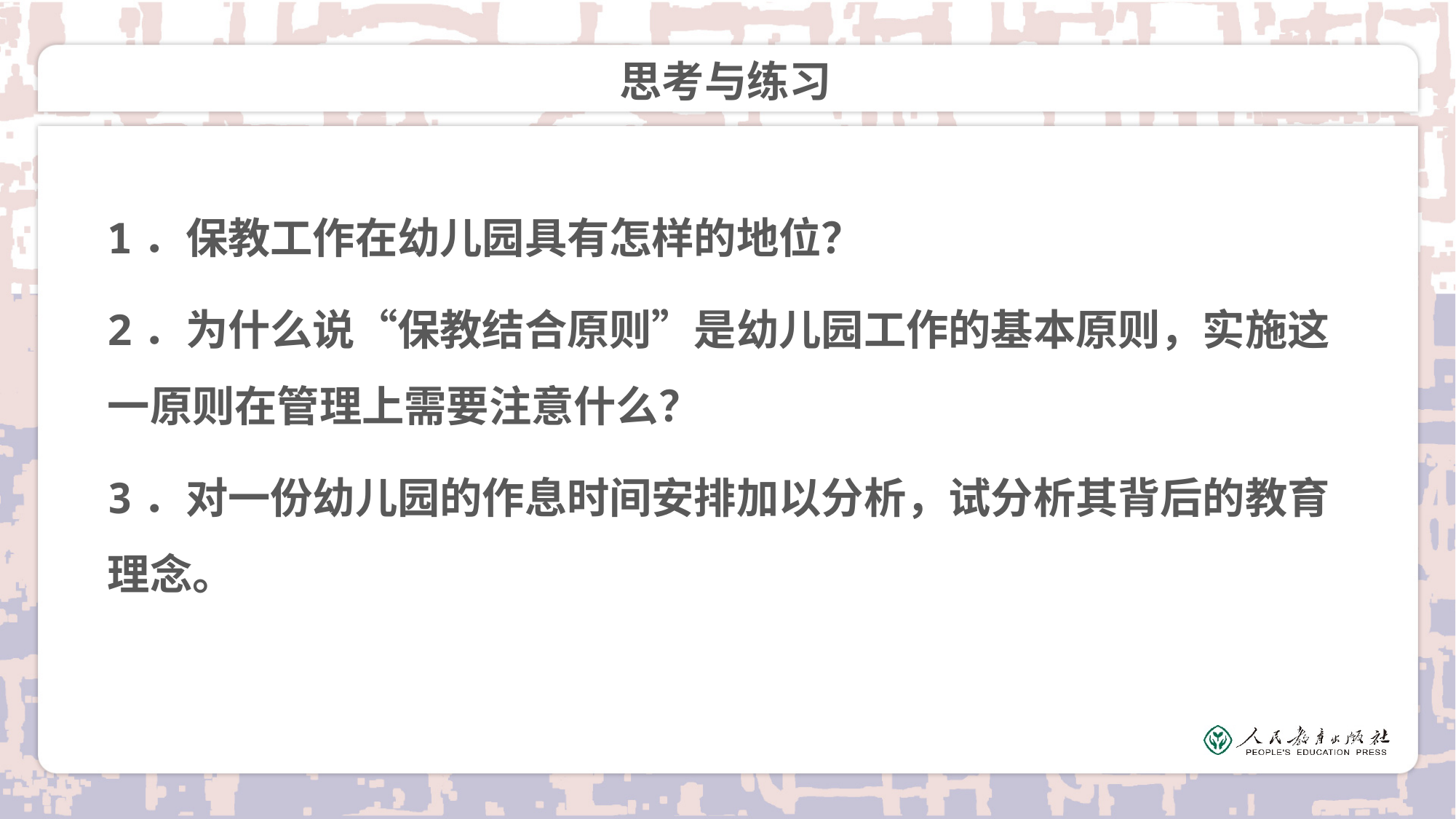

# 思考与练习
1．保教工作在幼儿园具有怎样的地位？
2．为什么说“保教结合原则”是幼儿园工作的基本原则，实施这一原则在管理上需要注意什么？
3．对一份幼儿园的作息时间安排加以分析，试分析其背后的教育理念。